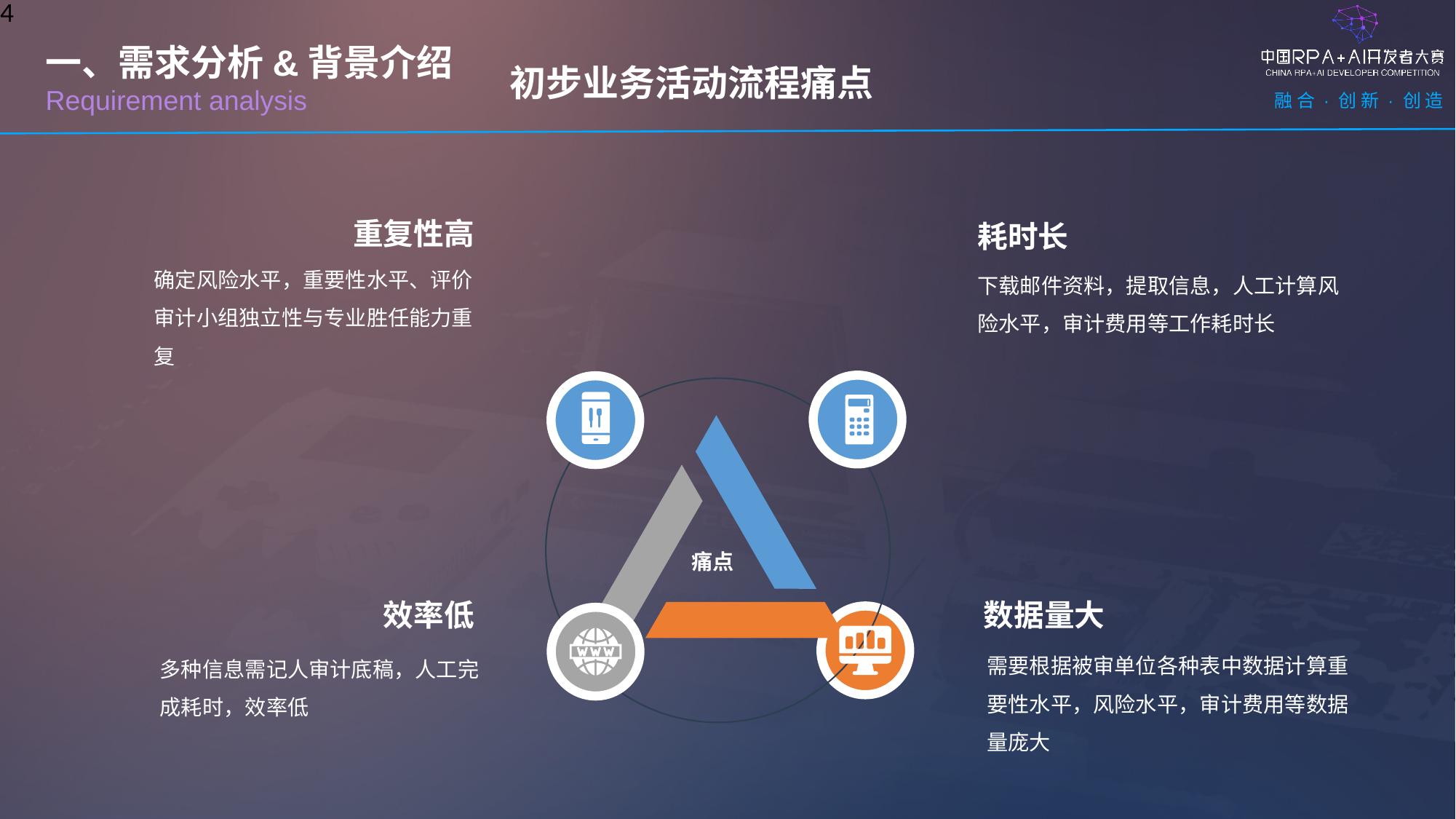

4
初步业务活动流程痛点
一、需求分析&背景介绍
Requirement analysis
重复性高
耗时长
确定风险水平，重要性水平、评价审计小组独立性与专业胜任能力重复
下载邮件资料，提取信息，人工计算风险水平，审计费用等工作耗时长

痛点

效率低
数据量大
需要根据被审单位各种表中数据计算重要性水平，风险水平，审计费用等数据量庞大
多种信息需记人审计底稿，人工完成耗时，效率低